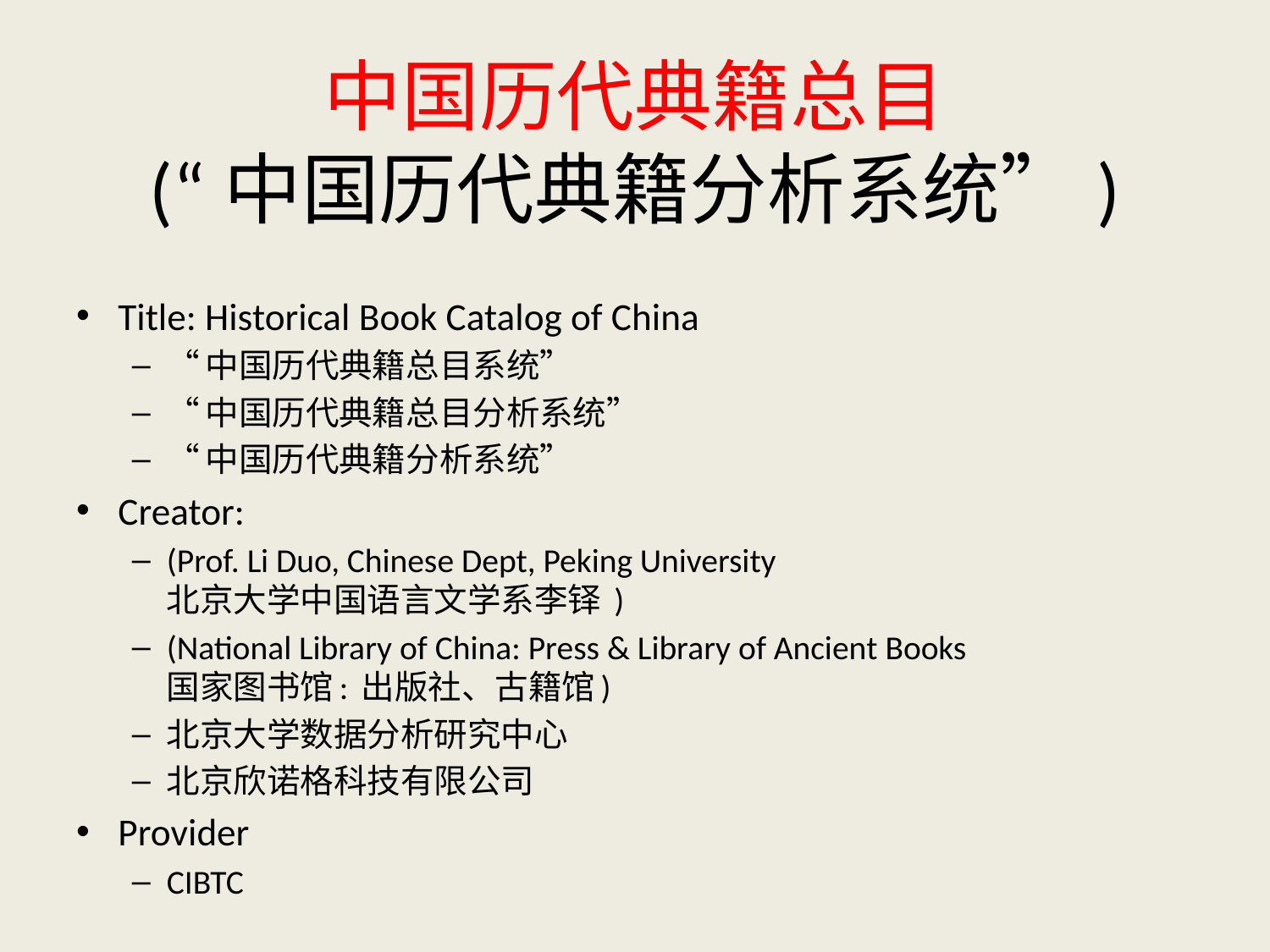

# 中国历代典籍总目 (“中国历代典籍分析系统”)
Title: Historical Book Catalog of China
“中国历代典籍总目系统”
“中国历代典籍总目分析系统”
“中国历代典籍分析系统”
Creator:
(Prof. Li Duo, Chinese Dept, Peking University
北京大学中国语言文学系李铎 )
(National Library of China: Press & Library of Ancient Books
国家图书馆: 出版社、古籍馆)
北京大学数据分析研究中心
北京欣诺格科技有限公司
Provider
CIBTC